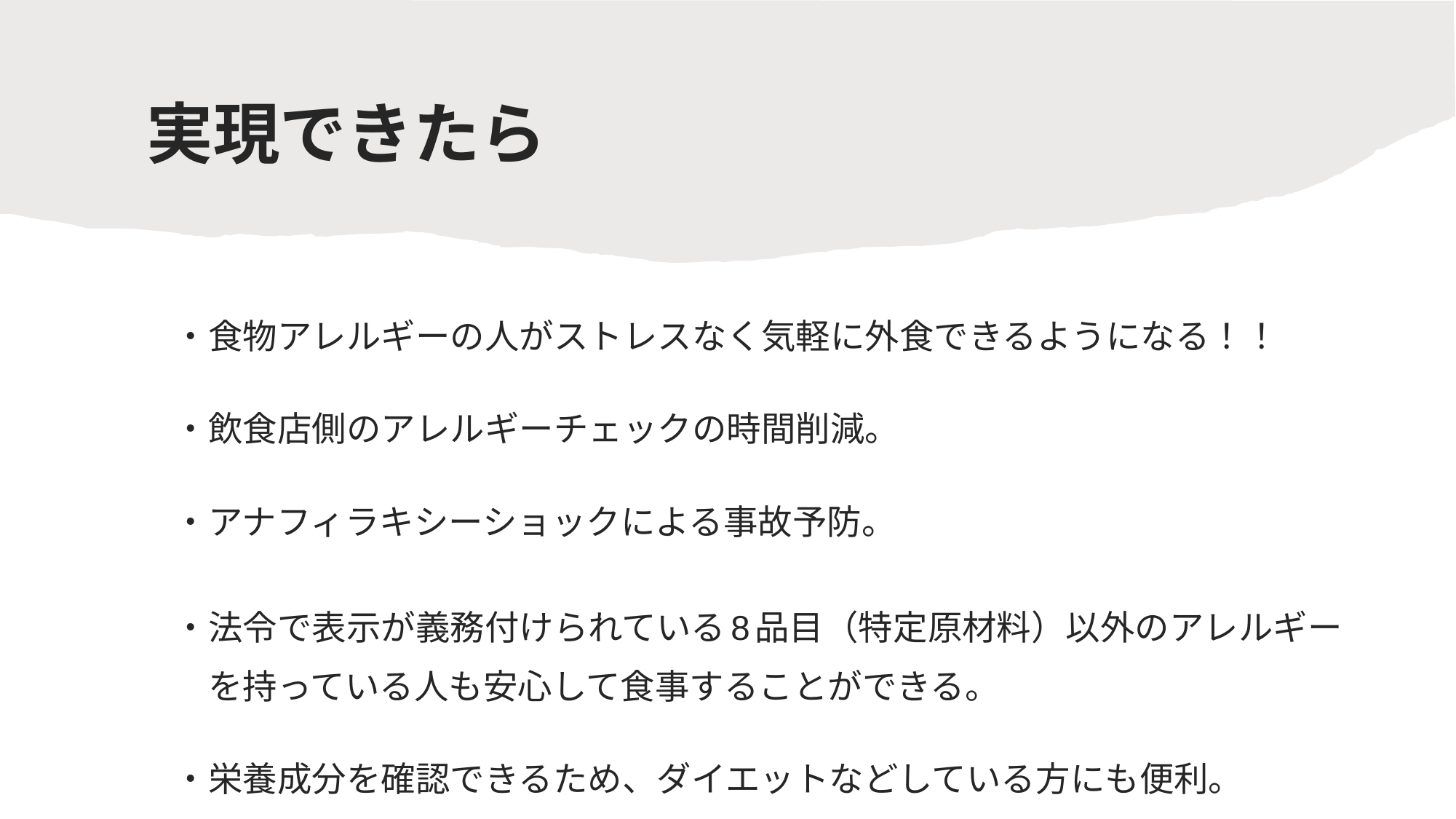

# 実現できたら
・食物アレルギーの人がストレスなく気軽に外食できるようになる！！

・飲食店側のアレルギーチェックの時間削減。

・アナフィラキシーショックによる事故予防。

・法令で表示が義務付けられている8品目（特定原材料）以外のアレルギー
　を持っている人も安心して食事することができる。

・栄養成分を確認できるため、ダイエットなどしている方にも便利。